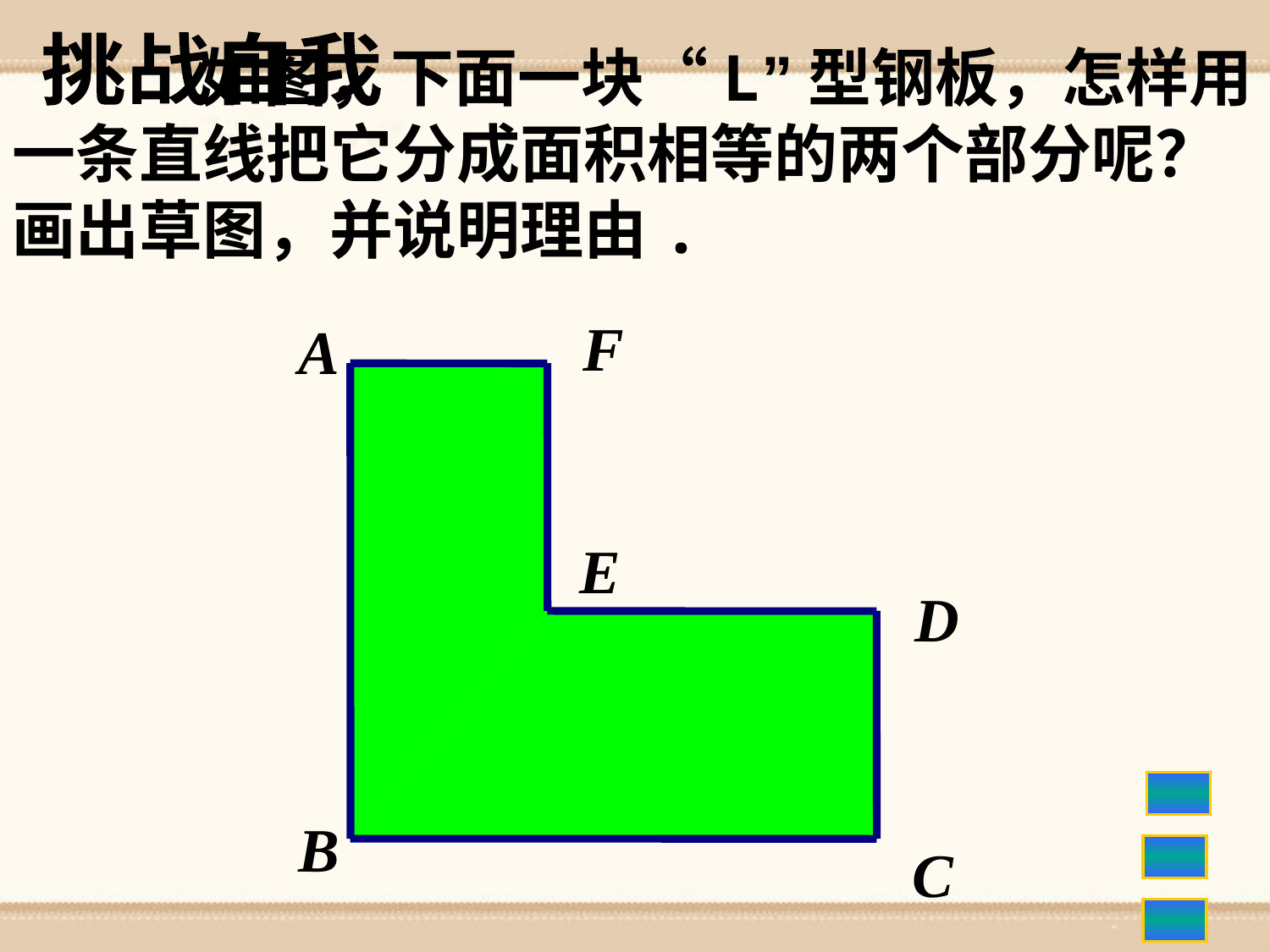

如图，下面一块“L”型钢板，怎样用一条直线把它分成面积相等的两个部分呢？画出草图，并说明理由.
挑战自我

F
A

E
D

B
C